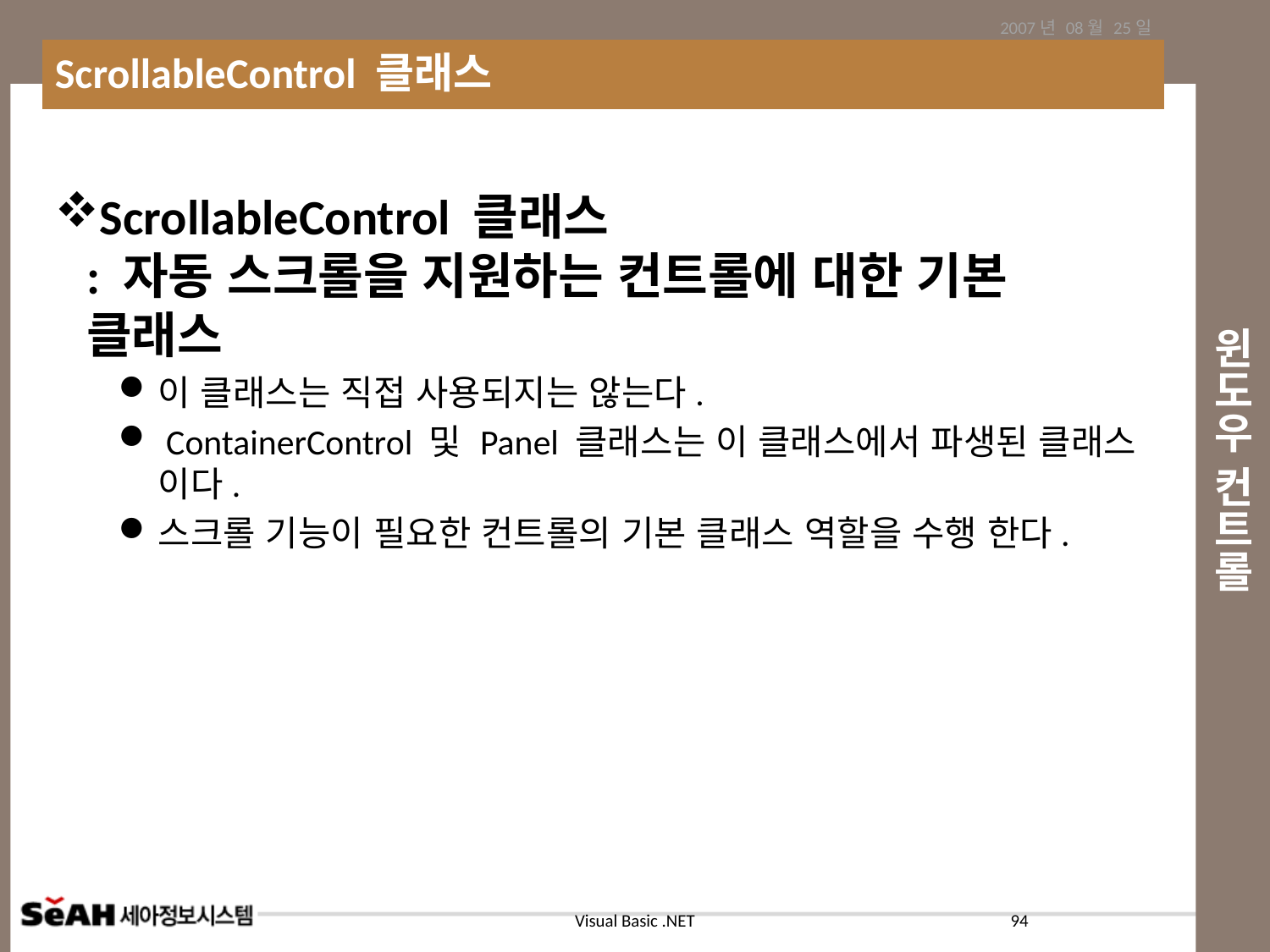

2007년 08월 25일
ScrollableControl 클래스
# 윈도우 컨트롤

ScrollableControl 클래스
: 자동 스크롤을 지원하는 컨트롤에 대한 기본 클래스
이 클래스는 직접 사용되지는 않는다.
 ContainerControl 및 Panel 클래스는 이 클래스에서 파생된 클래스 이다.
스크롤 기능이 필요한 컨트롤의 기본 클래스 역할을 수행 한다.
94
Visual Basic .NET